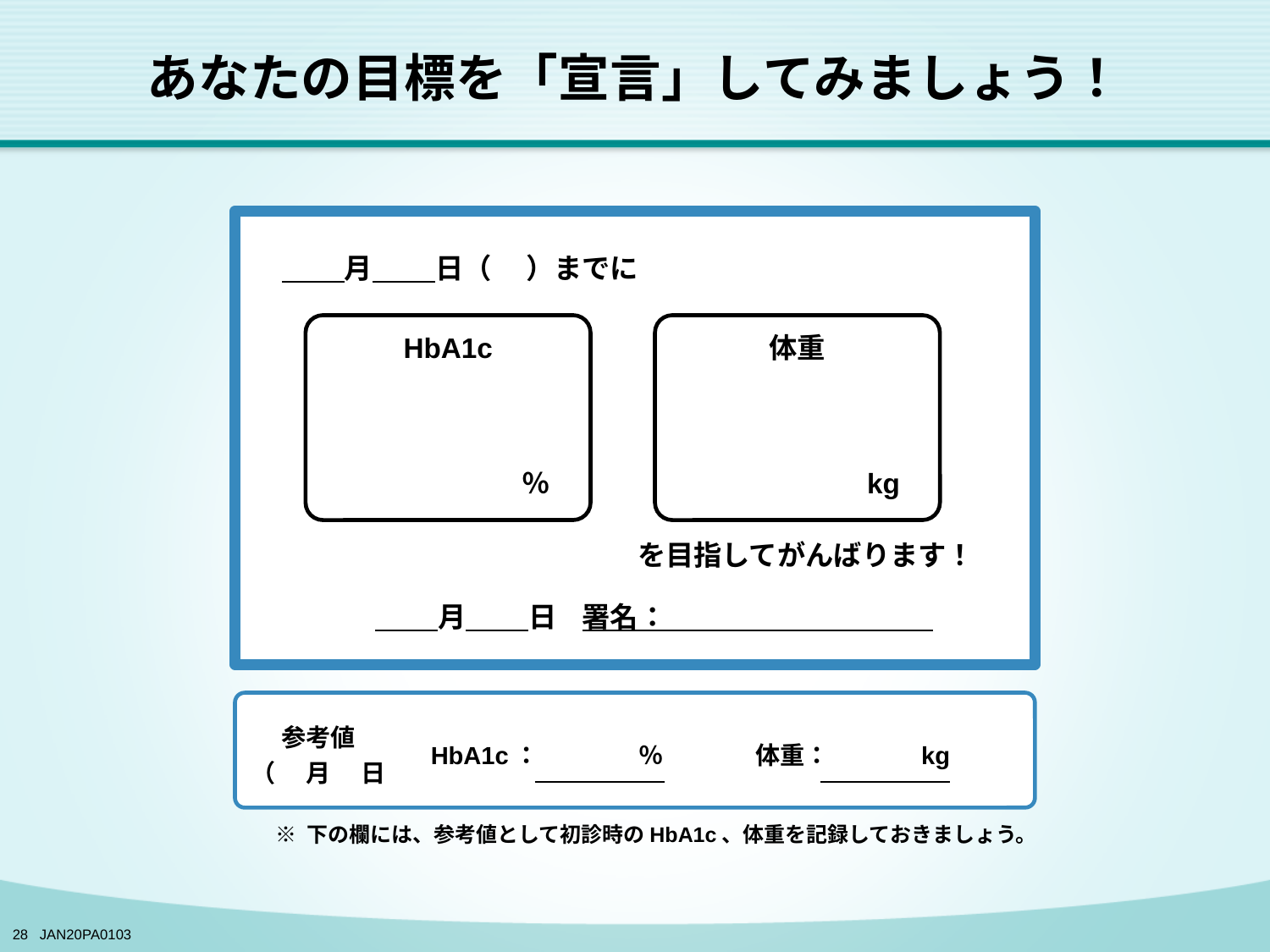

# あなたの目標を「宣言」してみましょう！

　　 月　　 日（　 ）までに
HbA1c

％
体重

kg
を目指してがんばります！
　　 月　　 日    署名：

参考値
（　 月　 日
HbA1c：　　　　％
体重：　　　  kg
※ 下の欄には、参考値として初診時のHbA1c、体重を記録しておきましょう。
28